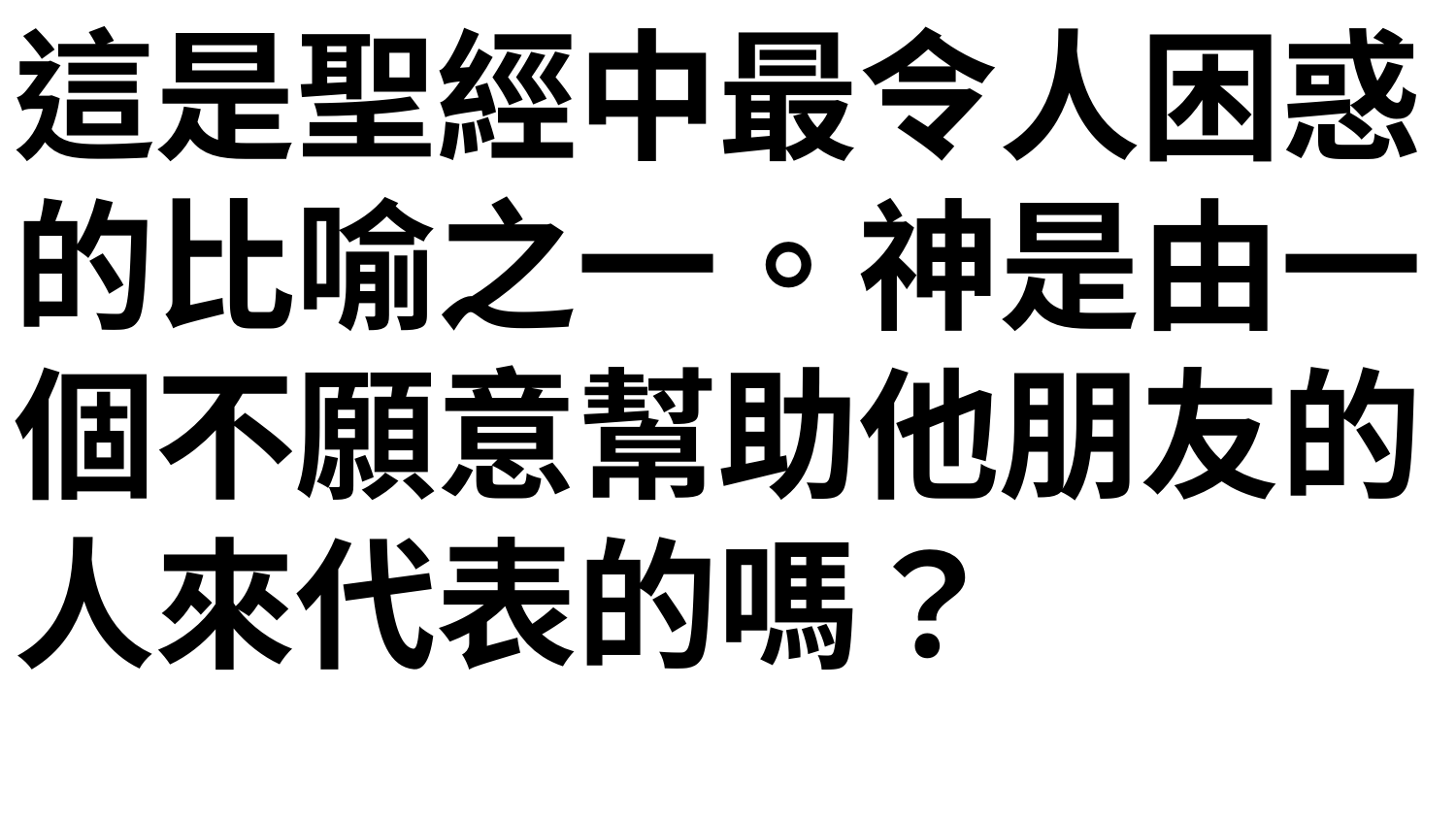

這是聖經中最令人困惑的比喻之一。神是由一個不願意幫助他朋友的人來代表的嗎？